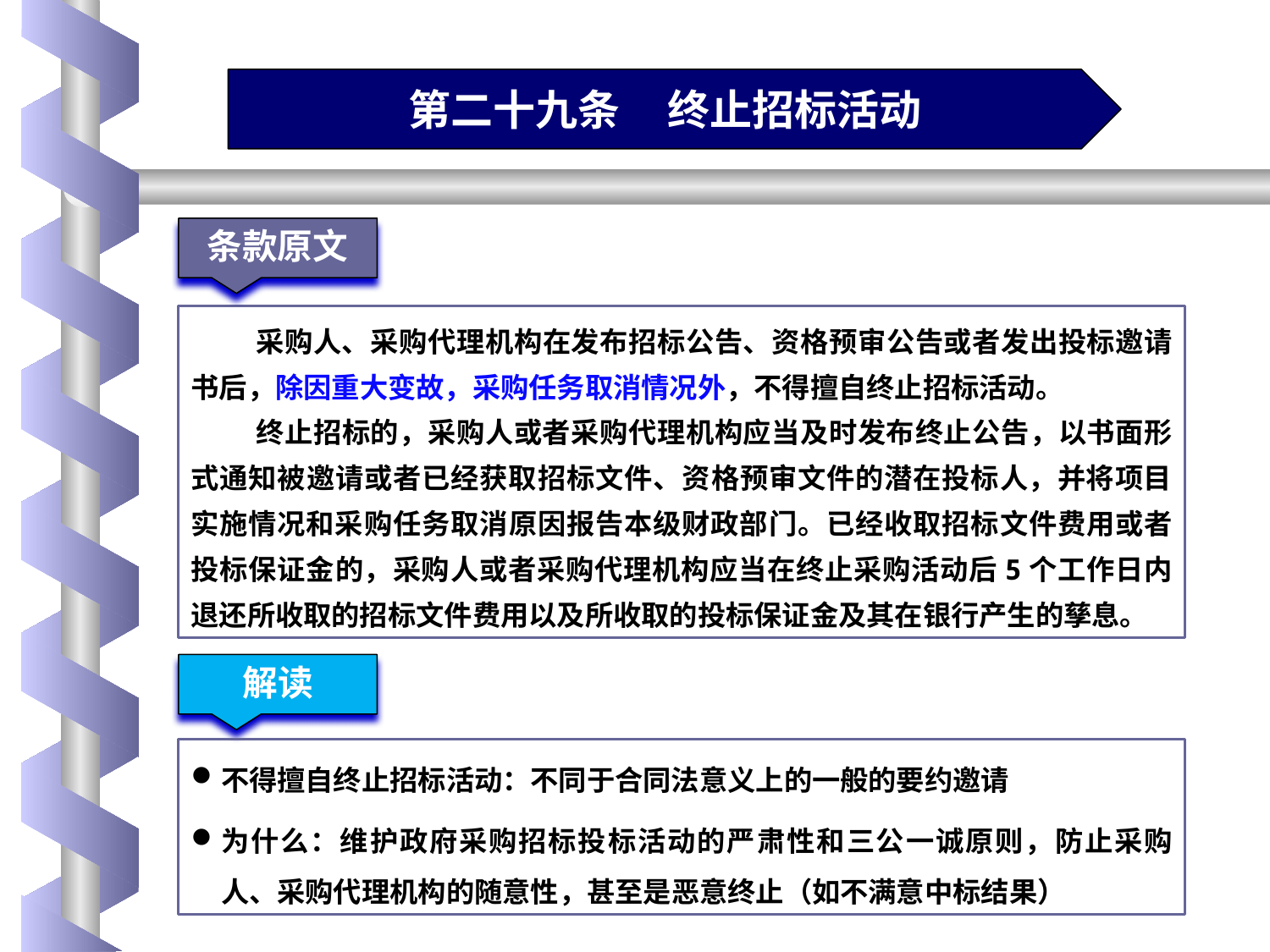

第二十九条     终止招标活动
条款原文
采购人、采购代理机构在发布招标公告、资格预审公告或者发出投标邀请书后，除因重大变故，采购任务取消情况外，不得擅自终止招标活动。
终止招标的，采购人或者采购代理机构应当及时发布终止公告，以书面形式通知被邀请或者已经获取招标文件、资格预审文件的潜在投标人，并将项目实施情况和采购任务取消原因报告本级财政部门。已经收取招标文件费用或者投标保证金的，采购人或者采购代理机构应当在终止采购活动后5个工作日内退还所收取的招标文件费用以及所收取的投标保证金及其在银行产生的孳息。
解读
不得擅自终止招标活动：不同于合同法意义上的一般的要约邀请
为什么：维护政府采购招标投标活动的严肃性和三公一诚原则，防止采购人、采购代理机构的随意性，甚至是恶意终止（如不满意中标结果）